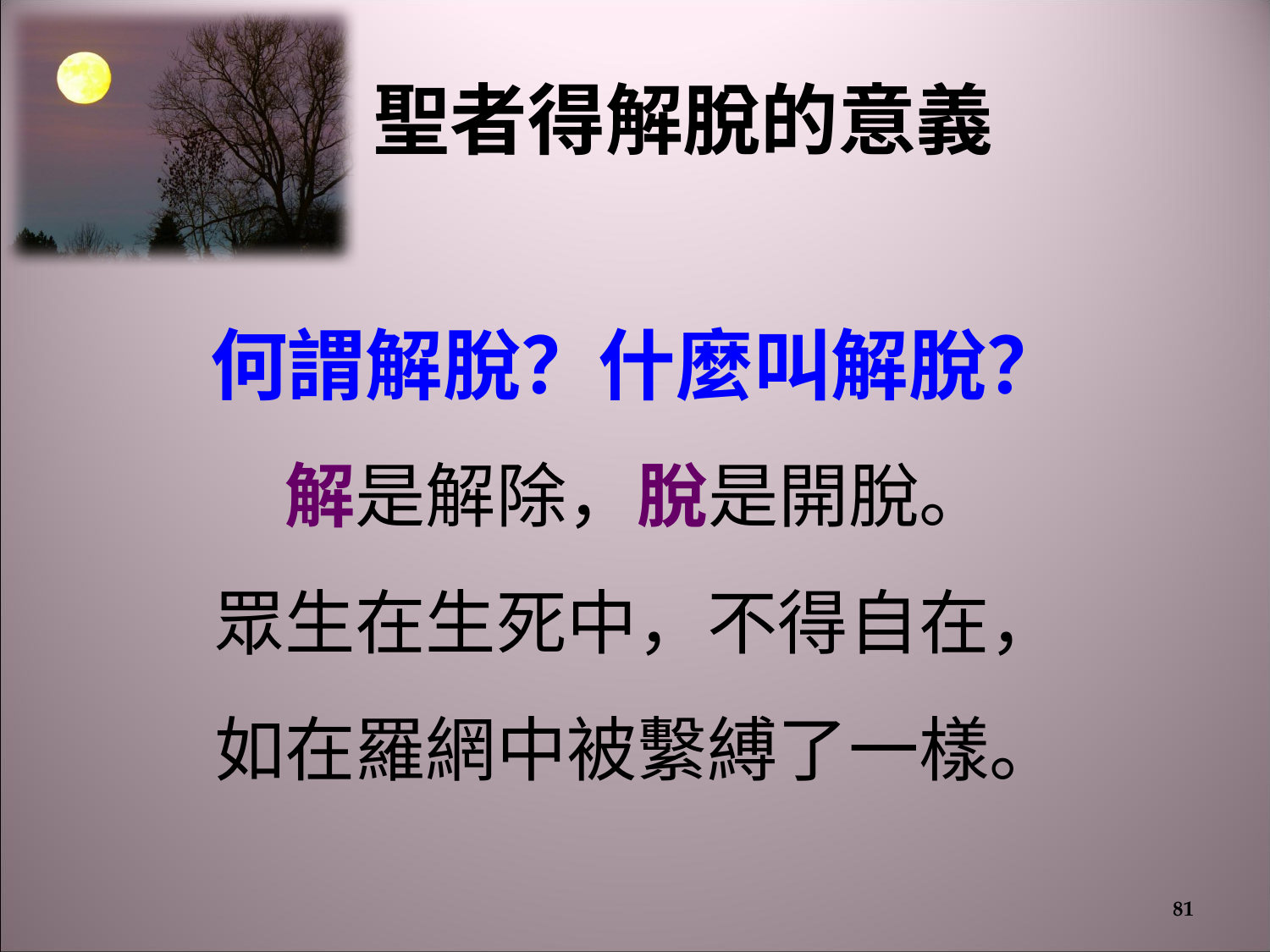

# 聖者得解脫的意義
何謂解脫？什麼叫解脫？
解是解除，脫是開脫。
眾生在生死中，不得自在，
如在羅網中被繫縛了一樣。
81